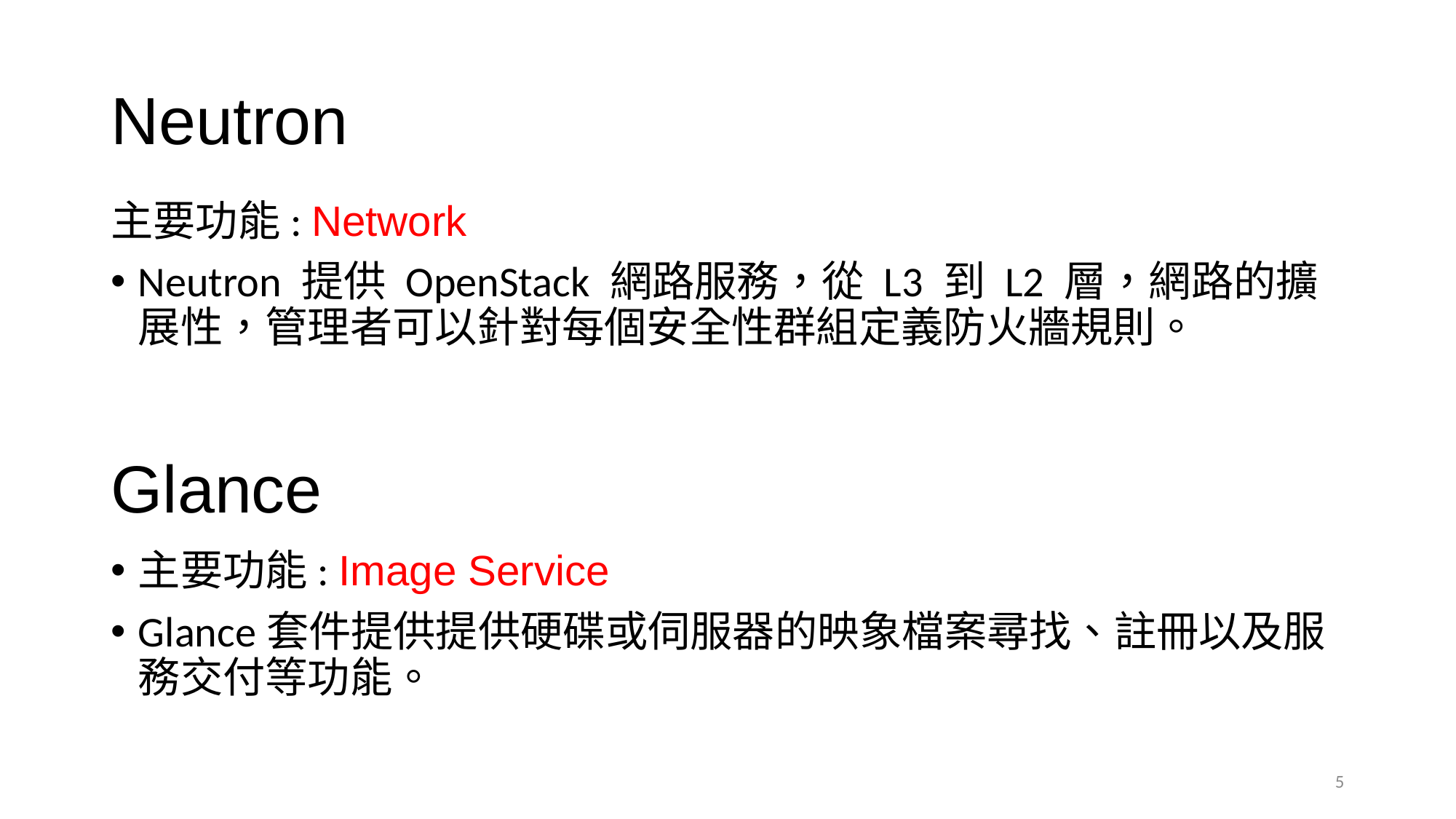

# Neutron
主要功能: Network
Neutron 提供 OpenStack 網路服務，從 L3 到 L2 層，網路的擴展性，管理者可以針對每個安全性群組定義防火牆規則。
Glance
主要功能: Image Service
Glance套件提供提供硬碟或伺服器的映象檔案尋找、註冊以及服務交付等功能。
5